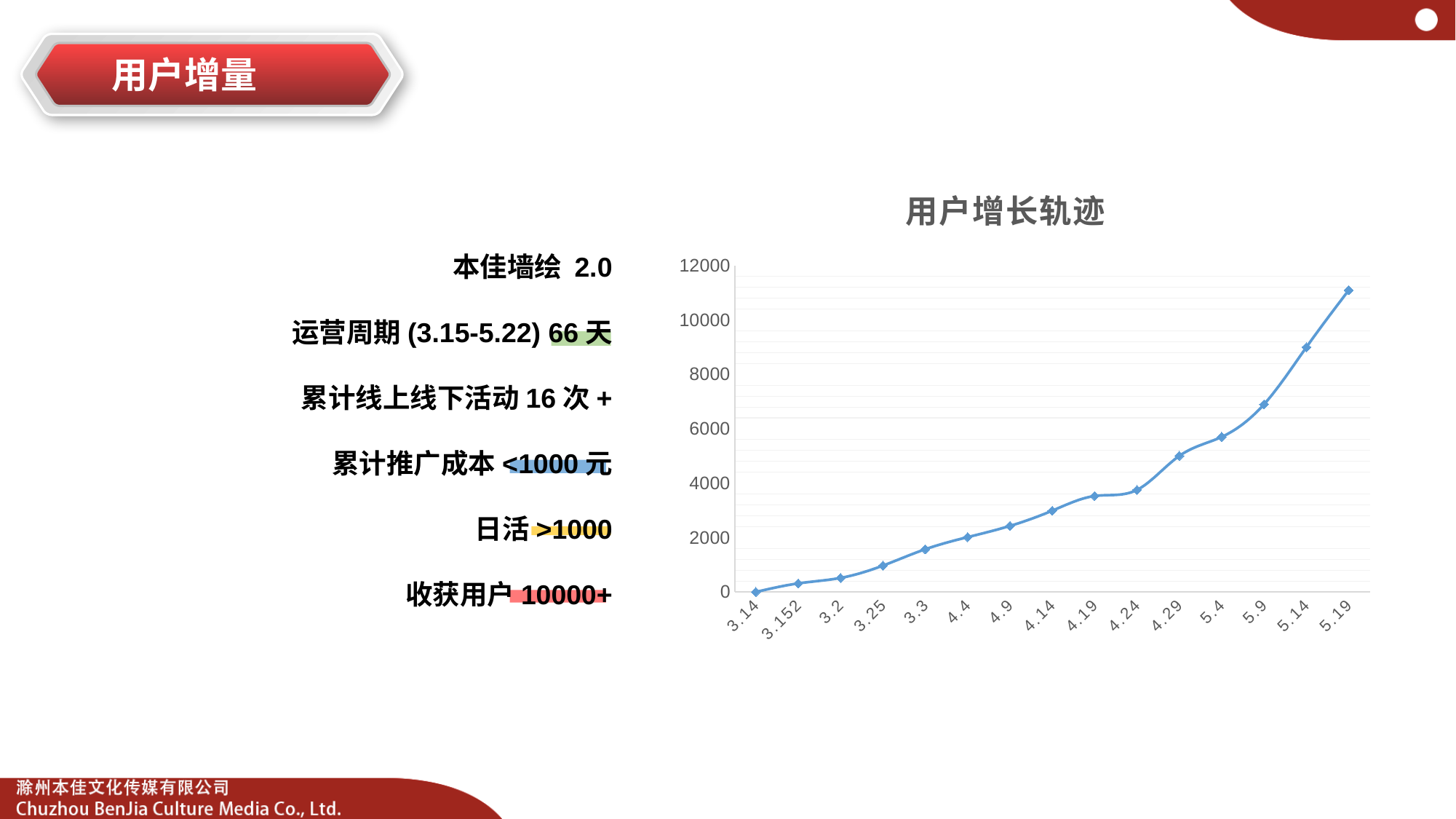

用户增量

### Chart: 用户增长轨迹

| Category | 用户数量 |  |  |  |
|---|---|---|---|---|
| 3.14 | 0.0 | None | None | None |
| 3.1519999999999997 | 314.0 | None | None | None |
| 3.2 | 516.0 | None | None | None |
| 3.25 | 968.0 | None | None | None |
| 3.3 | 1570.0 | None | None | None |
| 4.4000000000000004 | 2015.0 | None | None | None |
| 4.9000000000000004 | 2427.0 | None | None | None |
| 4.1399999999999997 | 2988.0 | None | None | None |
| 4.1899999999999995 | 3527.0 | None | None | None |
| 4.24 | 3751.0 | None | None | None |
| 4.29 | 5002.0 | None | None | None |
| 5.4 | 5700.0 | None | None | None |
| 5.9 | 6900.0 | None | None | None |
| 5.14 | 8999.0 | None | None | None |
| 5.1899999999999995 | 11095.0 | None | None | None |
本佳墙绘 2.0

运营周期(3.15-5.22) 66天

累计线上线下活动16次+

累计推广成本<1000元

日活>1000

收获用户10000+